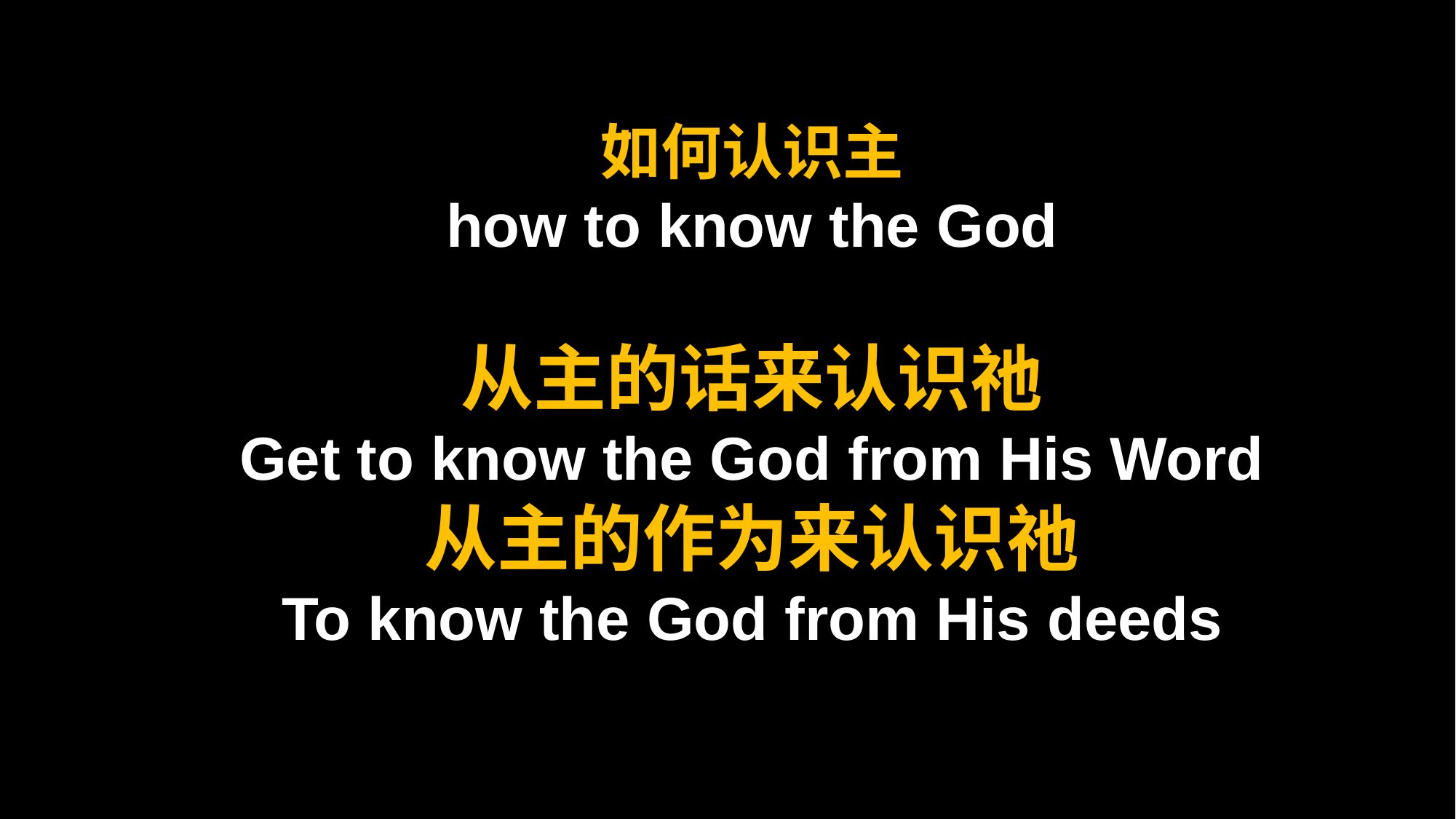

如何认识主
how to know the God

从主的话来认识祂
Get to know the God from His Word
从主的作为来认识祂
To know the God from His deeds